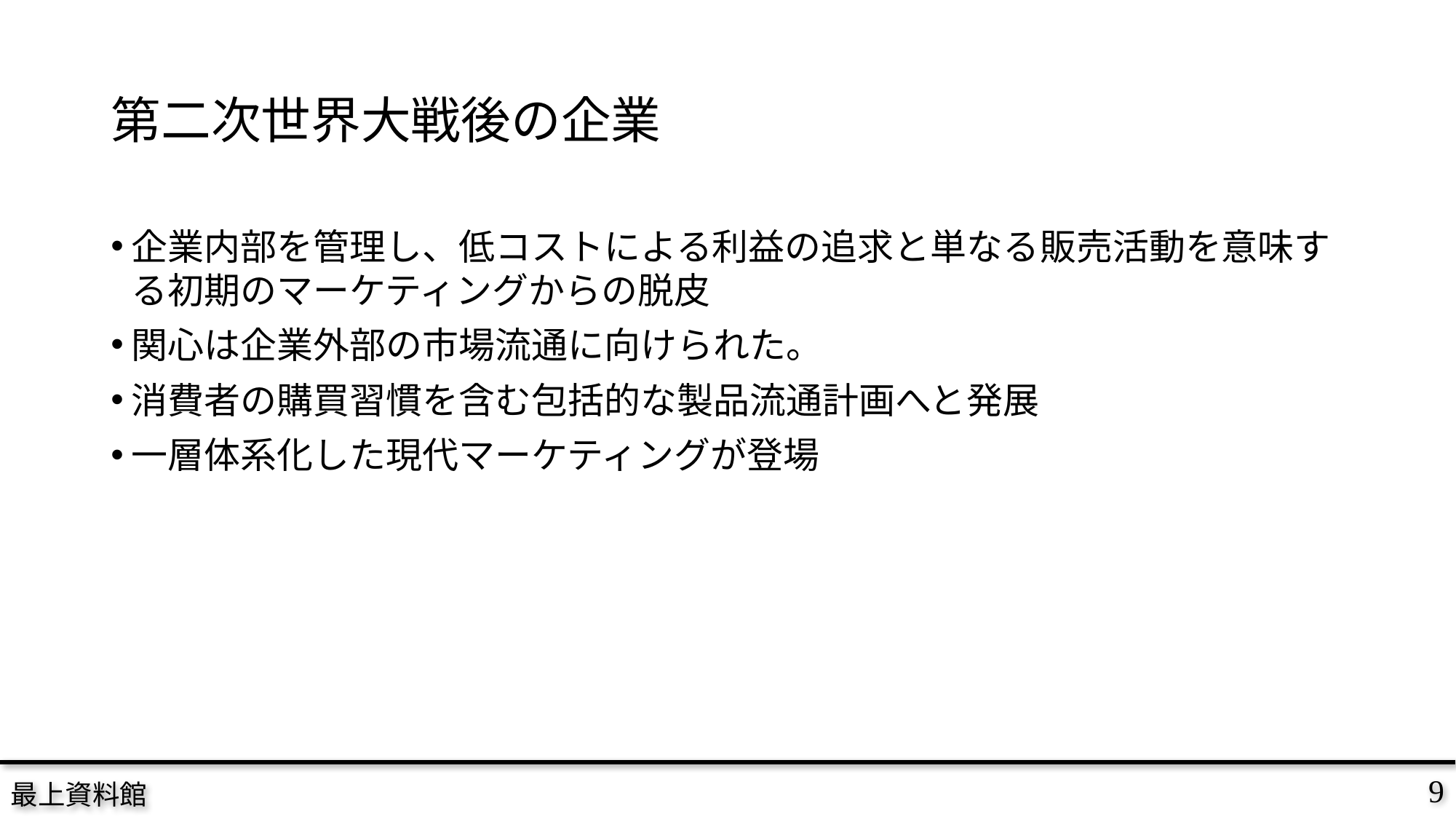

# 第二次世界大戦後の企業
企業内部を管理し、低コストによる利益の追求と単なる販売活動を意味する初期のマーケティングからの脱皮
関心は企業外部の市場流通に向けられた。
消費者の購買習慣を含む包括的な製品流通計画へと発展
一層体系化した現代マーケティングが登場